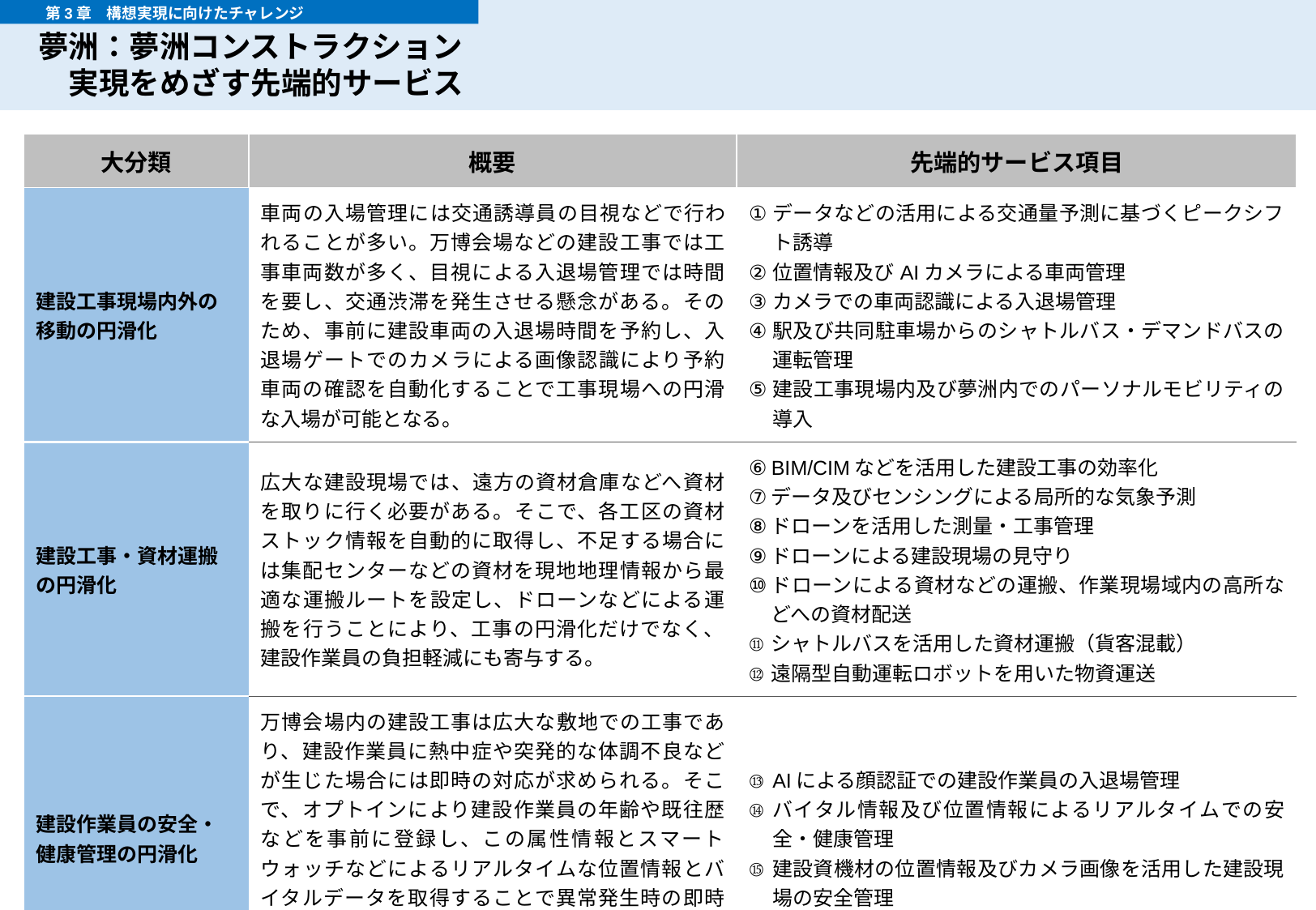

# 夢洲：夢洲コンストラクション 　実現をめざす先端的サービス
　　　第3章　構想実現に向けたチャレンジ
| 大分類 | 概要 | 先端的サービス項目 |
| --- | --- | --- |
| 建設工事現場内外の移動の円滑化 | 車両の入場管理には交通誘導員の目視などで行われることが多い。万博会場などの建設工事では工事車両数が多く、目視による入退場管理では時間を要し、交通渋滞を発生させる懸念がある。そのため、事前に建設車両の入退場時間を予約し、入退場ゲートでのカメラによる画像認識により予約車両の確認を自動化することで工事現場への円滑な入場が可能となる。 | データなどの活用による交通量予測に基づくピークシフト誘導 位置情報及びAIカメラによる車両管理 カメラでの車両認識による入退場管理 駅及び共同駐車場からのシャトルバス・デマンドバスの運転管理 建設工事現場内及び夢洲内でのパーソナルモビリティの導入 |
| 建設工事・資材運搬の円滑化 | 広大な建設現場では、遠方の資材倉庫などへ資材を取りに行く必要がある。そこで、各工区の資材ストック情報を自動的に取得し、不足する場合には集配センターなどの資材を現地地理情報から最適な運搬ルートを設定し、ドローンなどによる運搬を行うことにより、工事の円滑化だけでなく、建設作業員の負担軽減にも寄与する。 | BIM/CIMなどを活用した建設工事の効率化 データ及びセンシングによる局所的な気象予測 ドローンを活用した測量・工事管理 ドローンによる建設現場の見守り ドローンによる資材などの運搬、作業現場域内の高所などへの資材配送 シャトルバスを活用した資材運搬（貨客混載） 遠隔型⾃動運転ロボットを⽤いた物資運送 |
| 建設作業員の安全・健康管理の円滑化 | 万博会場内の建設工事は広大な敷地での工事であり、建設作業員に熱中症や突発的な体調不良などが生じた場合には即時の対応が求められる。そこで、オプトインにより建設作業員の年齢や既往歴などを事前に登録し、この属性情報とスマートウォッチなどによるリアルタイムな位置情報とバイタルデータを取得することで異常発生時の即時の対応が可能となり、建設作業員の安全・健康管理に寄与する。 | AIによる顔認証での建設作業員の入退場管理 バイタル情報及び位置情報によるリアルタイムでの安全・健康管理 建設資機材の位置情報及びカメラ画像を活用した建設現場の安全管理 |
27